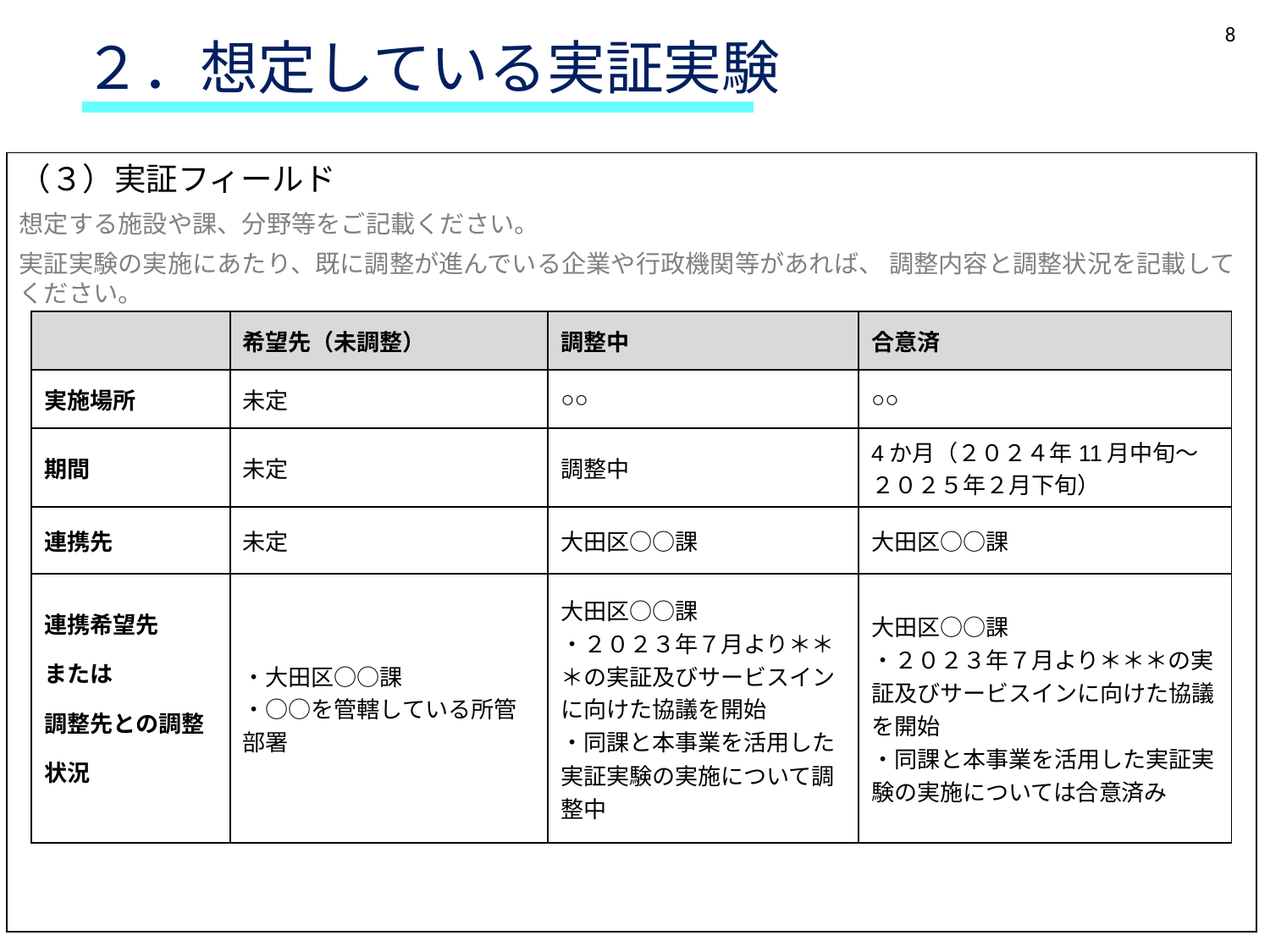

（３）実証フィールド
想定する施設や課、分野等をご記載ください。
実証実験の実施にあたり、既に調整が進んでいる企業や行政機関等があれば、 調整内容と調整状況を記載してください。
|  | 希望先（未調整） | 調整中 | 合意済 |
| --- | --- | --- | --- |
| 実施場所 | 未定 | ○○ | ○○ |
| 期間 | 未定 | 調整中 | 4か月（２０２４年11月中旬～２０２５年２月下旬） |
| 連携先 | 未定 | 大田区○○課 | 大田区○○課 |
| 連携希望先 または 調整先との調整状況 | ・大田区○○課 ・○○を管轄している所管部署 | 大田区○○課 ・２０２３年７月より＊＊＊の実証及びサービスインに向けた協議を開始 ・同課と本事業を活用した実証実験の実施について調整中 | 大田区○○課 ・２０２３年７月より＊＊＊の実証及びサービスインに向けた協議を開始 ・同課と本事業を活用した実証実験の実施については合意済み |